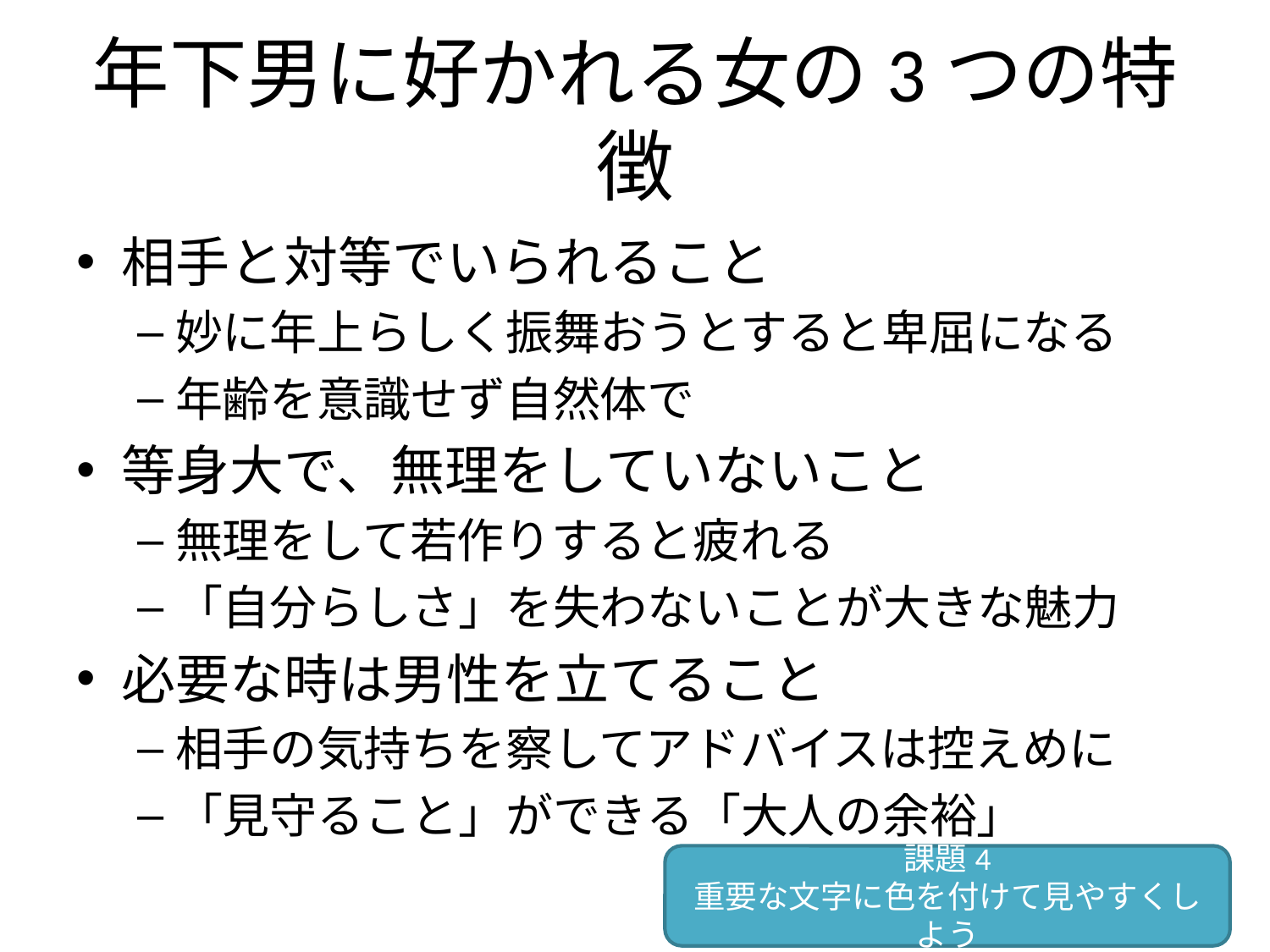

# 年下男に好かれる女の3つの特徴
相手と対等でいられること
妙に年上らしく振舞おうとすると卑屈になる
年齢を意識せず自然体で
等身大で、無理をしていないこと
無理をして若作りすると疲れる
「自分らしさ」を失わないことが大きな魅力
必要な時は男性を立てること
相手の気持ちを察してアドバイスは控えめに
「見守ること」ができる「大人の余裕」
課題4
重要な文字に色を付けて見やすくしよう